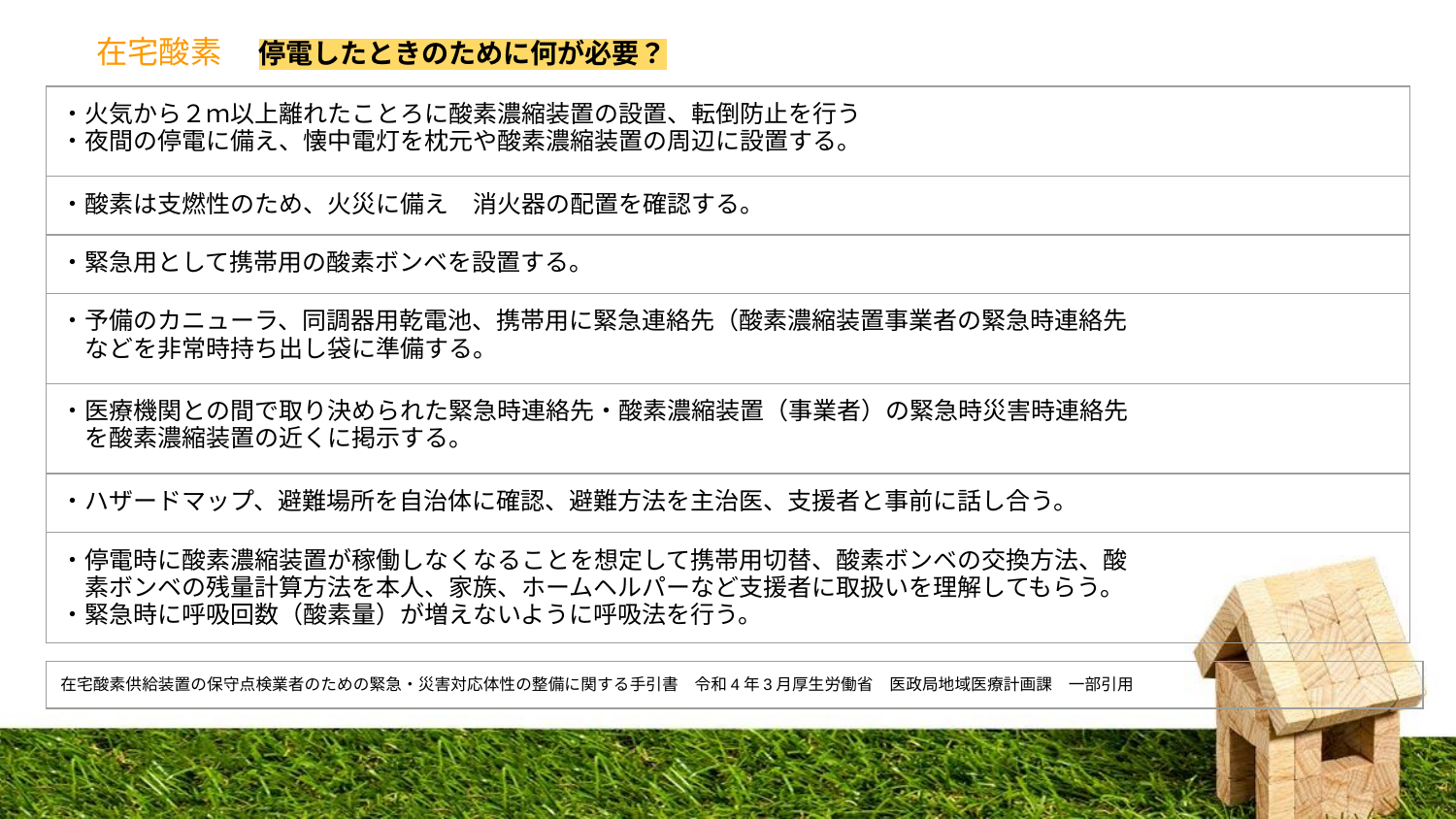

# 在宅酸素　停電したときのために何が必要？
| ・火気から２ｍ以上離れたことろに酸素濃縮装置の設置、転倒防止を行う ・夜間の停電に備え、懐中電灯を枕元や酸素濃縮装置の周辺に設置する。 |
| --- |
| ・酸素は支燃性のため、火災に備え　消火器の配置を確認する。 |
| ・緊急用として携帯用の酸素ボンベを設置する。 |
| ・予備のカニューラ、同調器用乾電池、携帯用に緊急連絡先（酸素濃縮装置事業者の緊急時連絡先 　などを非常時持ち出し袋に準備する。 |
| ・医療機関との間で取り決められた緊急時連絡先・酸素濃縮装置（事業者）の緊急時災害時連絡先 　を酸素濃縮装置の近くに掲示する。 |
| ・ハザードマップ、避難場所を自治体に確認、避難方法を主治医、支援者と事前に話し合う。 |
| ・停電時に酸素濃縮装置が稼働しなくなることを想定して携帯用切替、酸素ボンベの交換方法、酸 　素ボンベの残量計算方法を本人、家族、ホームヘルパーなど支援者に取扱いを理解してもらう。 ・緊急時に呼吸回数（酸素量）が増えないように呼吸法を行う。 |
| 在宅酸素供給装置の保守点検業者のための緊急・災害対応体性の整備に関する手引書　令和4年3月厚生労働省　医政局地域医療計画課　一部引用 |
| --- |